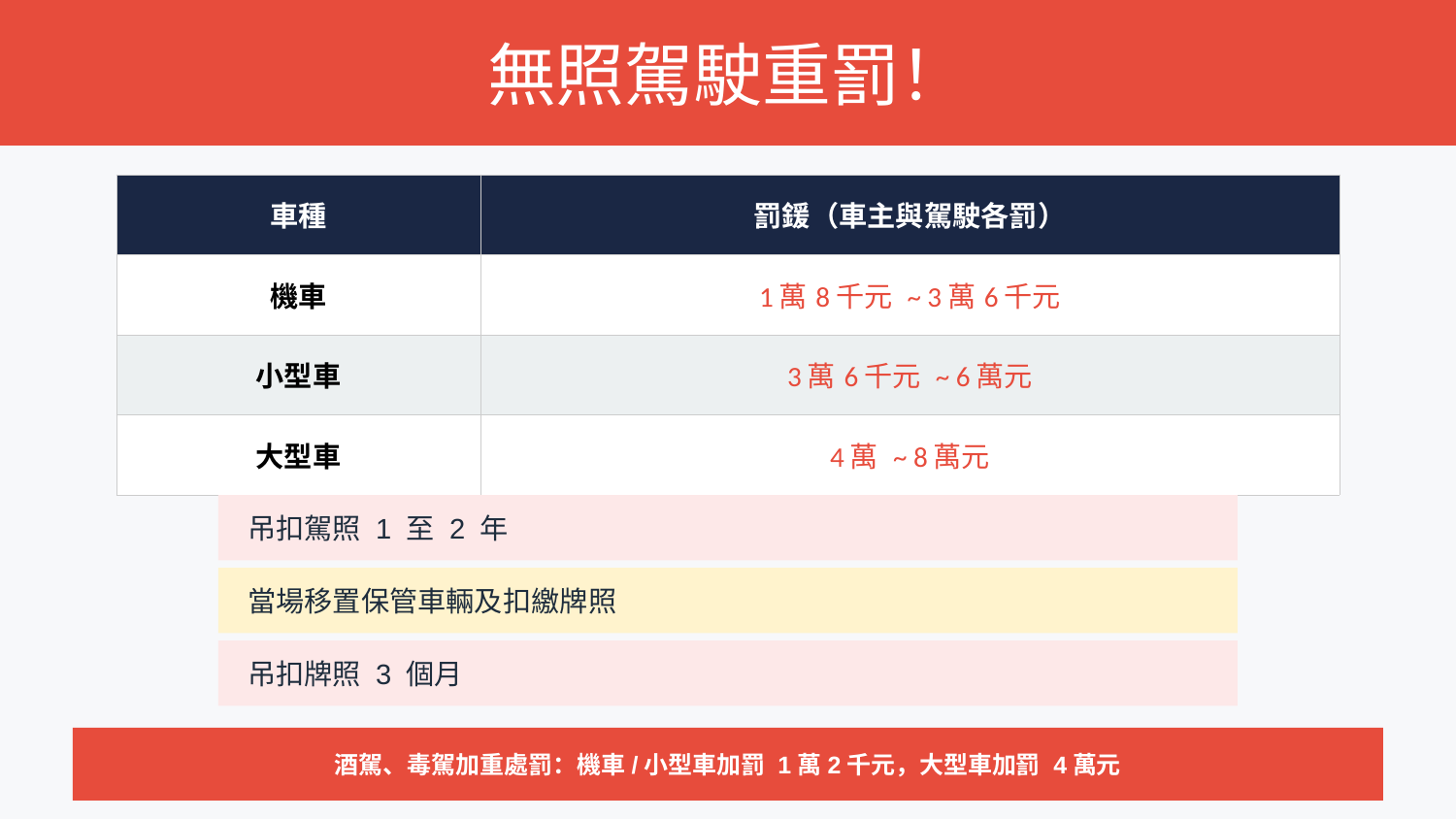

無照駕駛重罰！
| 車種 | 罰鍰（車主與駕駛各罰） |
| --- | --- |
| 機車 | 1萬8千元 ~ 3萬6千元 |
| 小型車 | 3萬6千元 ~ 6萬元 |
| 大型車 | 4萬 ~ 8萬元 |

吊扣駕照 1 至 2 年

當場移置保管車輛及扣繳牌照

吊扣牌照 3 個月

酒駕、毒駕加重處罰：機車/小型車加罰 1萬2千元，大型車加罰 4萬元